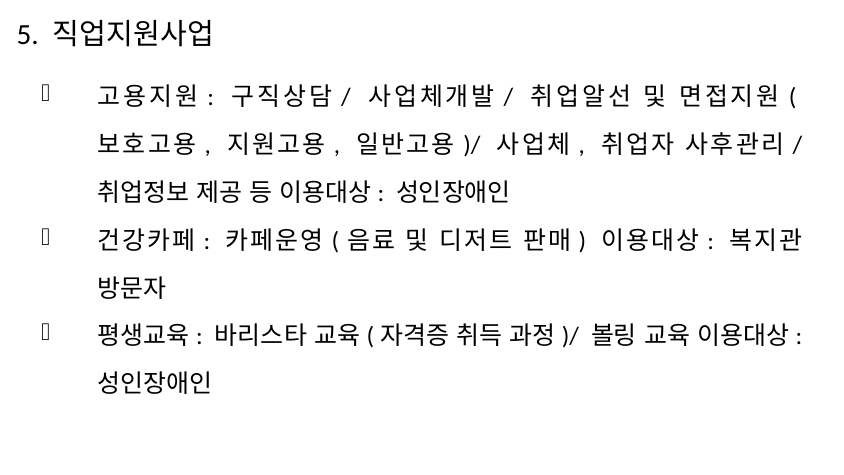

# 5. 직업지원사업
고용지원: 구직상담/ 사업체개발/ 취업알선 및 면접지원(보호고용, 지원고용, 일반고용)/ 사업체, 취업자 사후관리/ 취업정보 제공 등 이용대상: 성인장애인
건강카페: 카페운영(음료 및 디저트 판매) 이용대상: 복지관 방문자
평생교육: 바리스타 교육(자격증 취득 과정)/ 볼링 교육 이용대상: 성인장애인